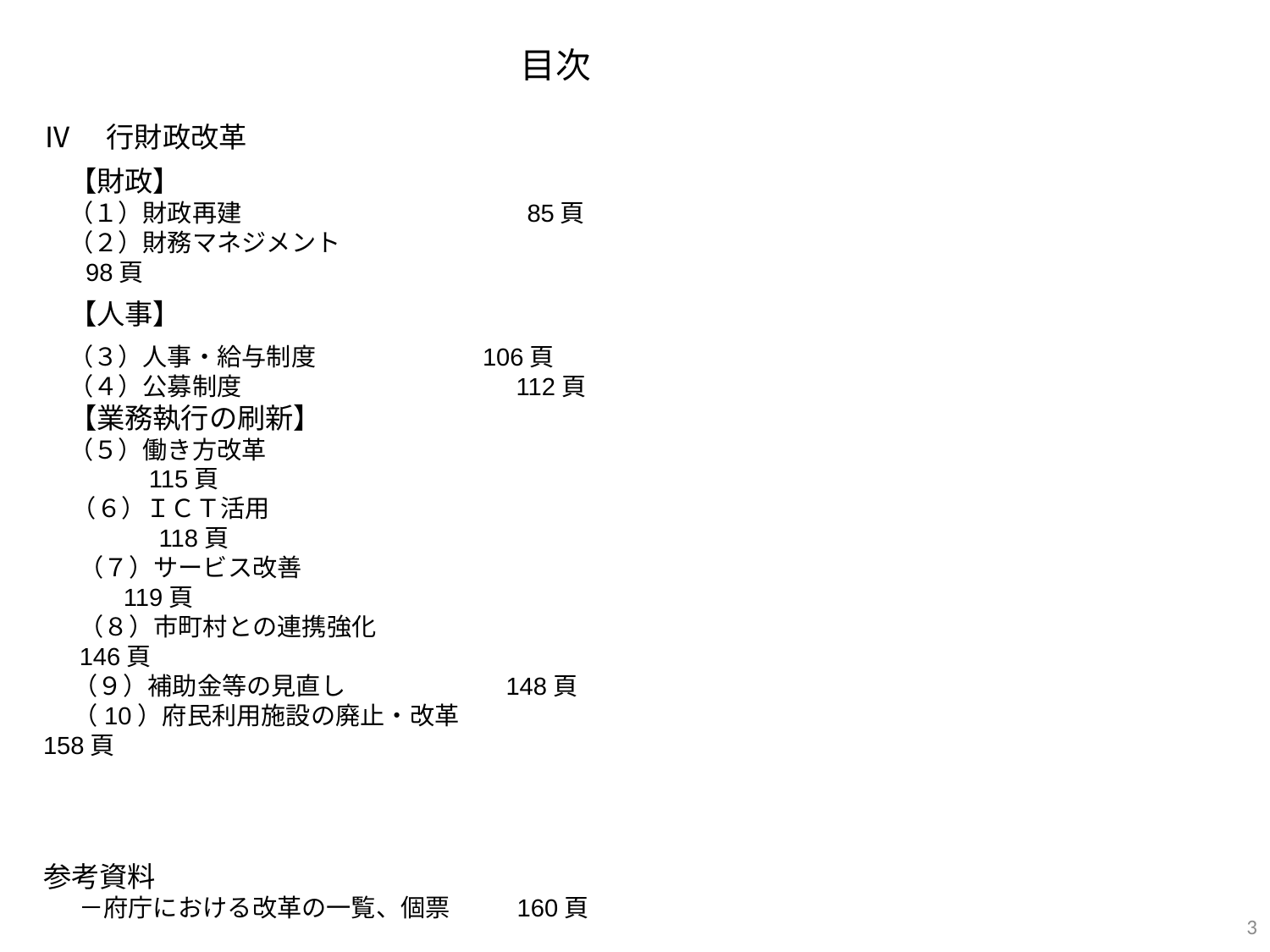

目次
Ⅳ　行財政改革
【財政】
（１）財政再建		             85頁
（２）財務マネジメント		             98頁
【人事】
（３）人事・給与制度	                            106頁
（４）公募制度		           112頁
【業務執行の刷新】
（５）働き方改革　　　　　　　　　　　　　　　　　115頁
  （６）ＩＣＴ活用　　　  　　　　　　　　　　　　　　  118頁
 　（７）サービス改善　　　　　　　　　　　　　　　　119頁
 　（８）市町村との連携強化　　　　　　　　　　　 146頁
　 （９）補助金等の見直し                            148頁
　 （10）府民利用施設の廃止・改革　　　　　　  158頁

参考資料
　  －府庁における改革の一覧、個票           160頁
3